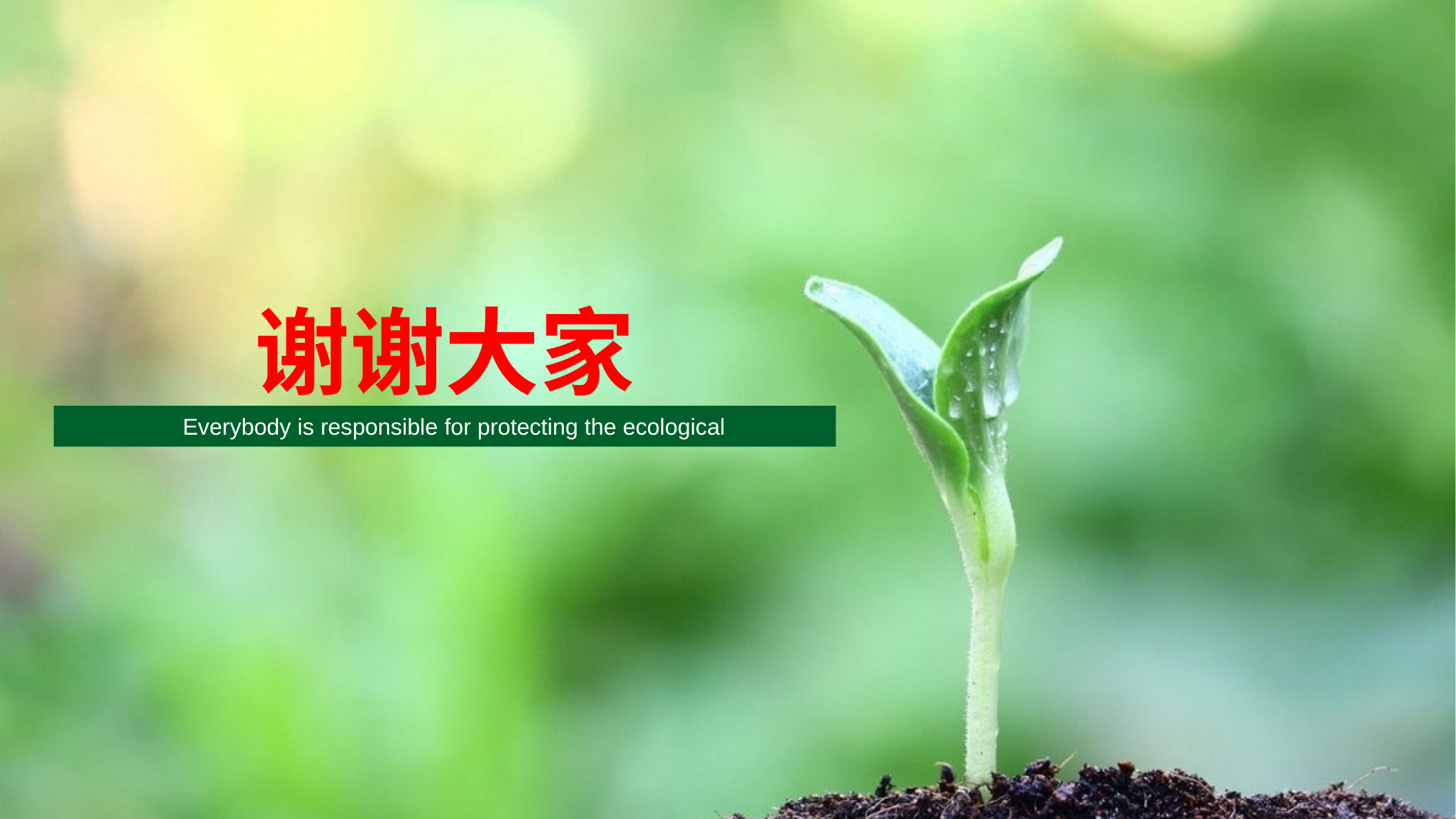

谢谢大家

Everybody is responsible for protecting the ecological